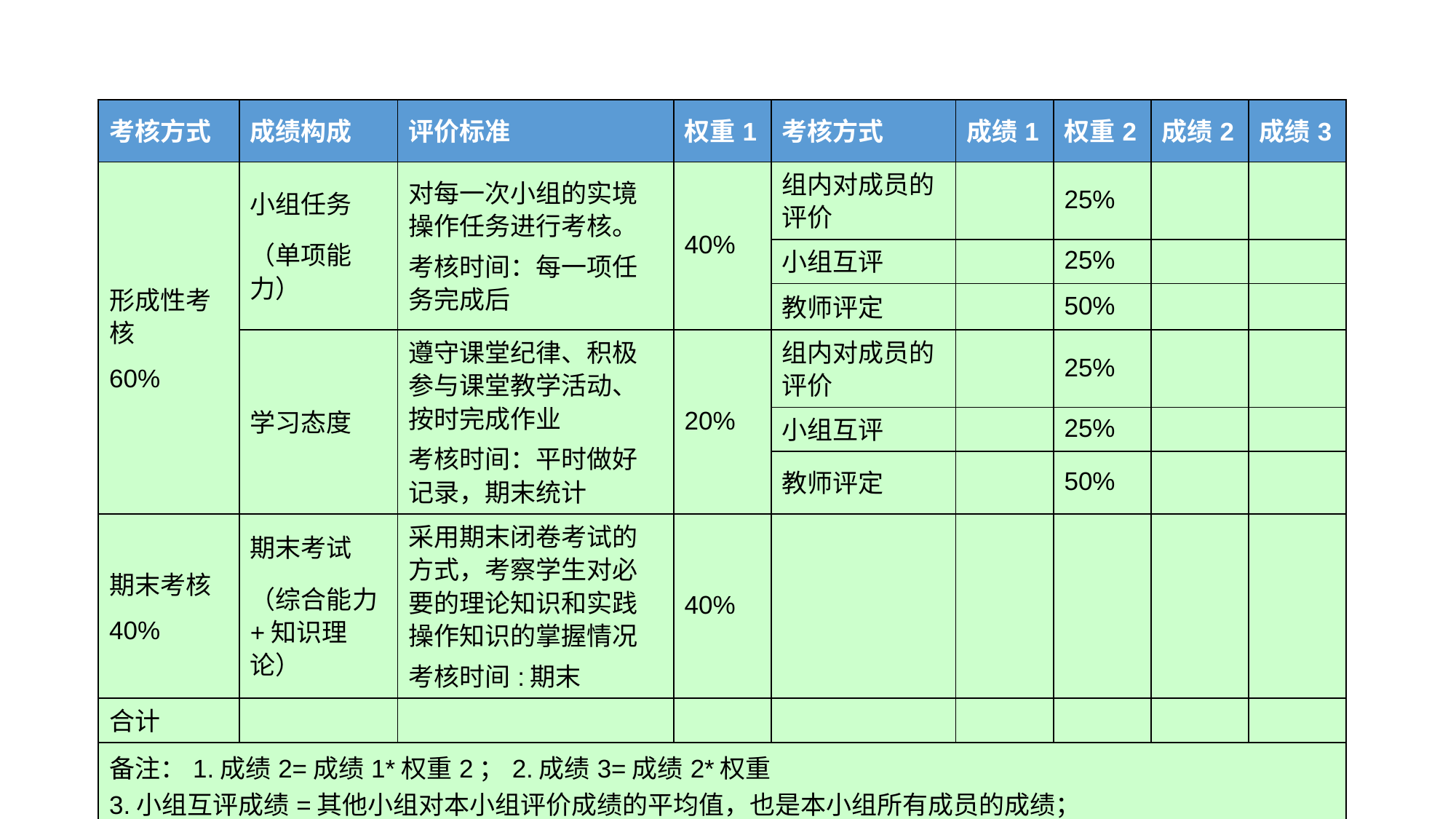

| 考核方式 | 成绩构成 | 评价标准 | 权重1 | 考核方式 | 成绩1 | 权重2 | 成绩2 | 成绩3 |
| --- | --- | --- | --- | --- | --- | --- | --- | --- |
| 形成性考核 60% | 小组任务 （单项能力） | 对每一次小组的实境操作任务进行考核。 考核时间：每一项任务完成后 | 40% | 组内对成员的评价 |  | 25% |  |  |
|  |  |  |  | 小组互评 |  | 25% |  |  |
|  |  |  |  | 教师评定 |  | 50% |  |  |
|  | 学习态度 | 遵守课堂纪律、积极参与课堂教学活动、按时完成作业 考核时间：平时做好记录，期末统计 | 20% | 组内对成员的评价 |  | 25% |  |  |
|  |  |  |  | 小组互评 |  | 25% |  |  |
|  |  |  |  | 教师评定 |  | 50% |  |  |
| 期末考核 40% | 期末考试 （综合能力+知识理论） | 采用期末闭卷考试的方式，考察学生对必要的理论知识和实践操作知识的掌握情况 考核时间:期末 | 40% |  |  |  |  |  |
| 合计 |  |  |  |  |  |  |  |  |
| 备注：1.成绩2=成绩1\*权重2；2.成绩3=成绩2\*权重 3.小组互评成绩=其他小组对本小组评价成绩的平均值，也是本小组所有成员的成绩； 4.教师评定=教师评定的本小组的成绩，也是本小组所有成员的成绩； 5.小组互评和教师评定里面考虑素质的实现。 |  |  |  |  |  |  |  |  |